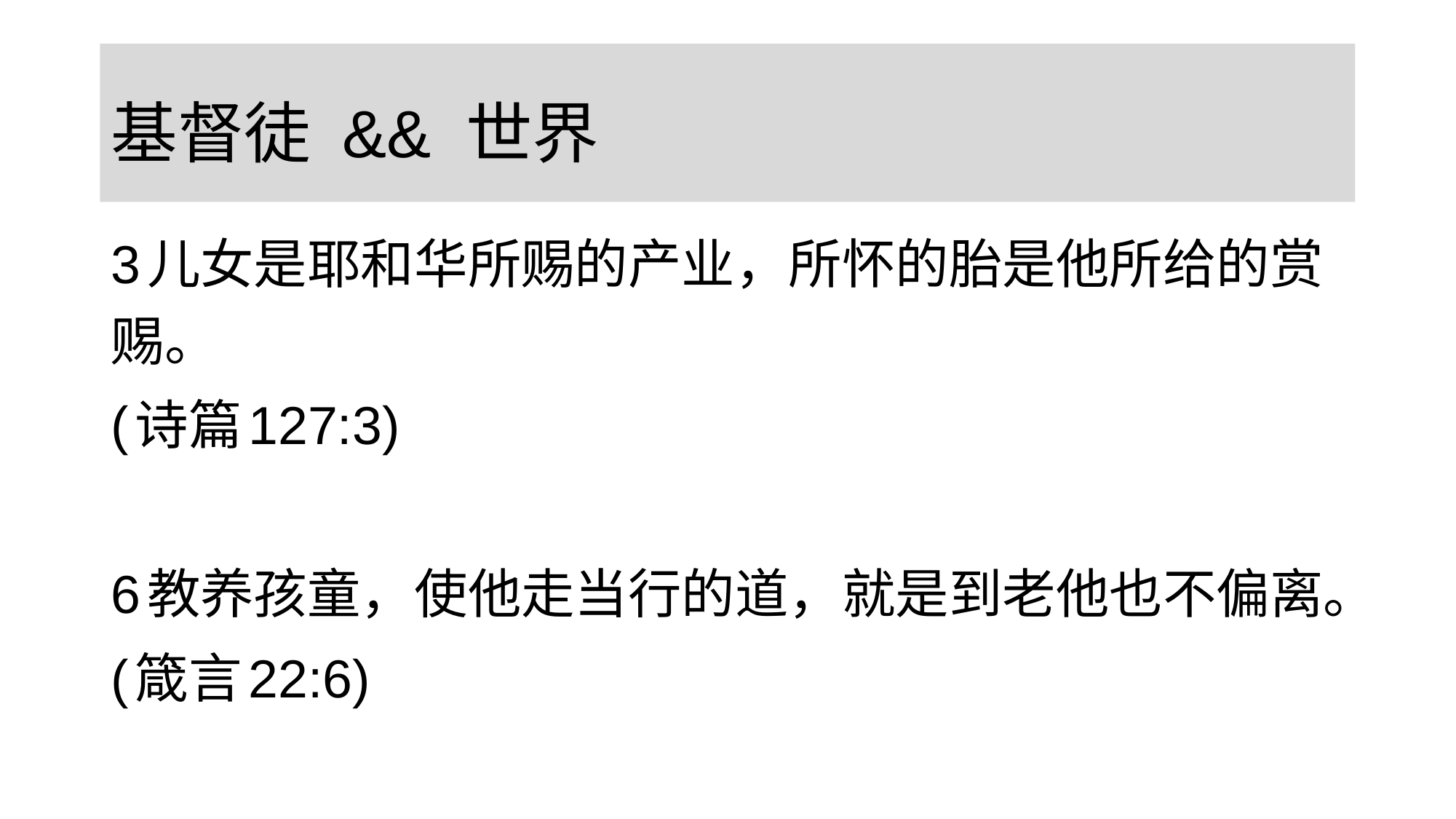

# 基督徒 && 世界
3儿女是耶和华所赐的产业，所怀的胎是他所给的赏赐。
(诗篇127:3)

6教养孩童，使他走当行的道，就是到老他也不偏离。
(箴言22:6)